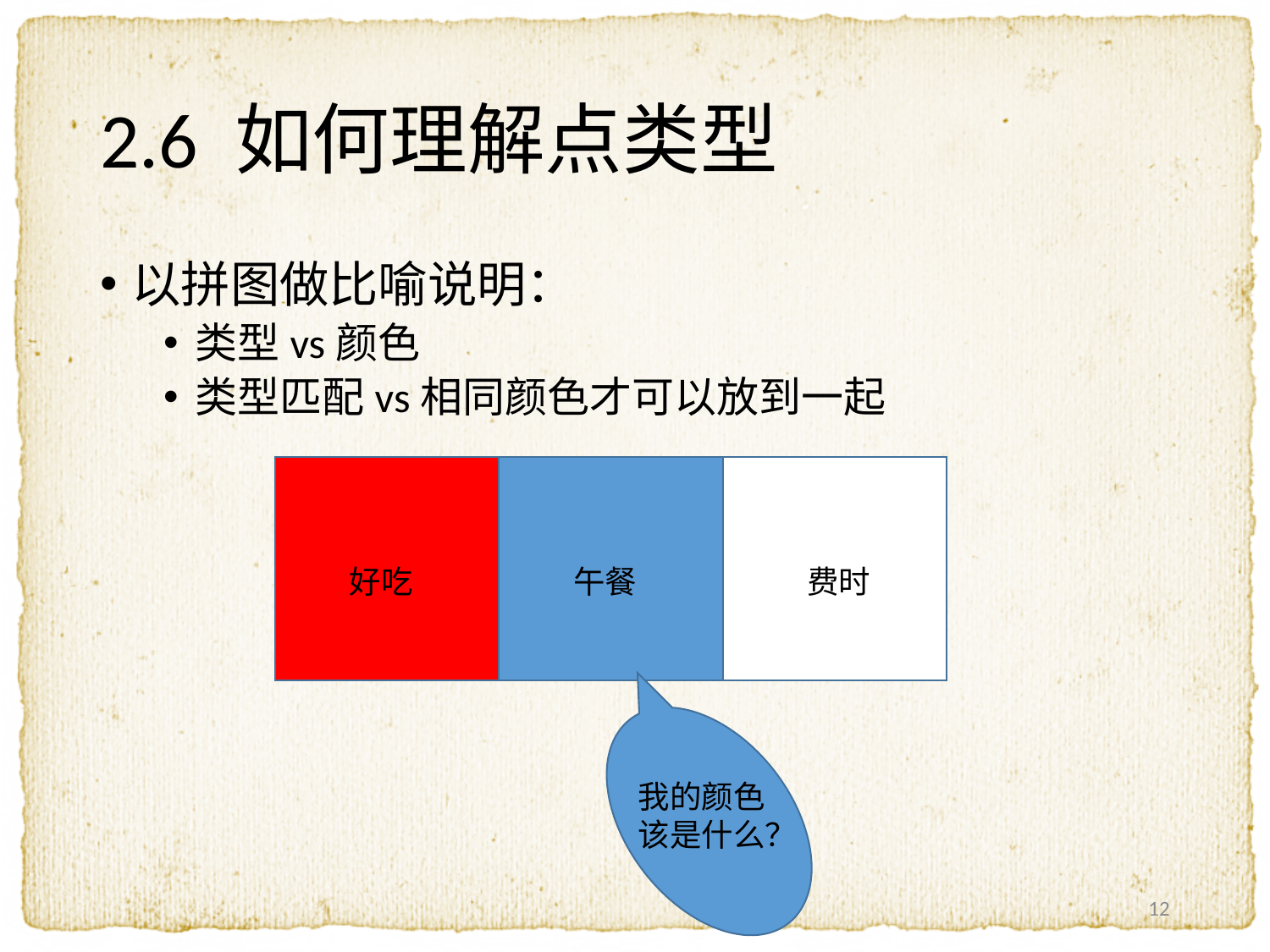

# 2.6 如何理解点类型
以拼图做比喻说明：
类型vs颜色
类型匹配vs相同颜色才可以放到一起

好吃
午餐
费时

我的颜色该是什么？
12